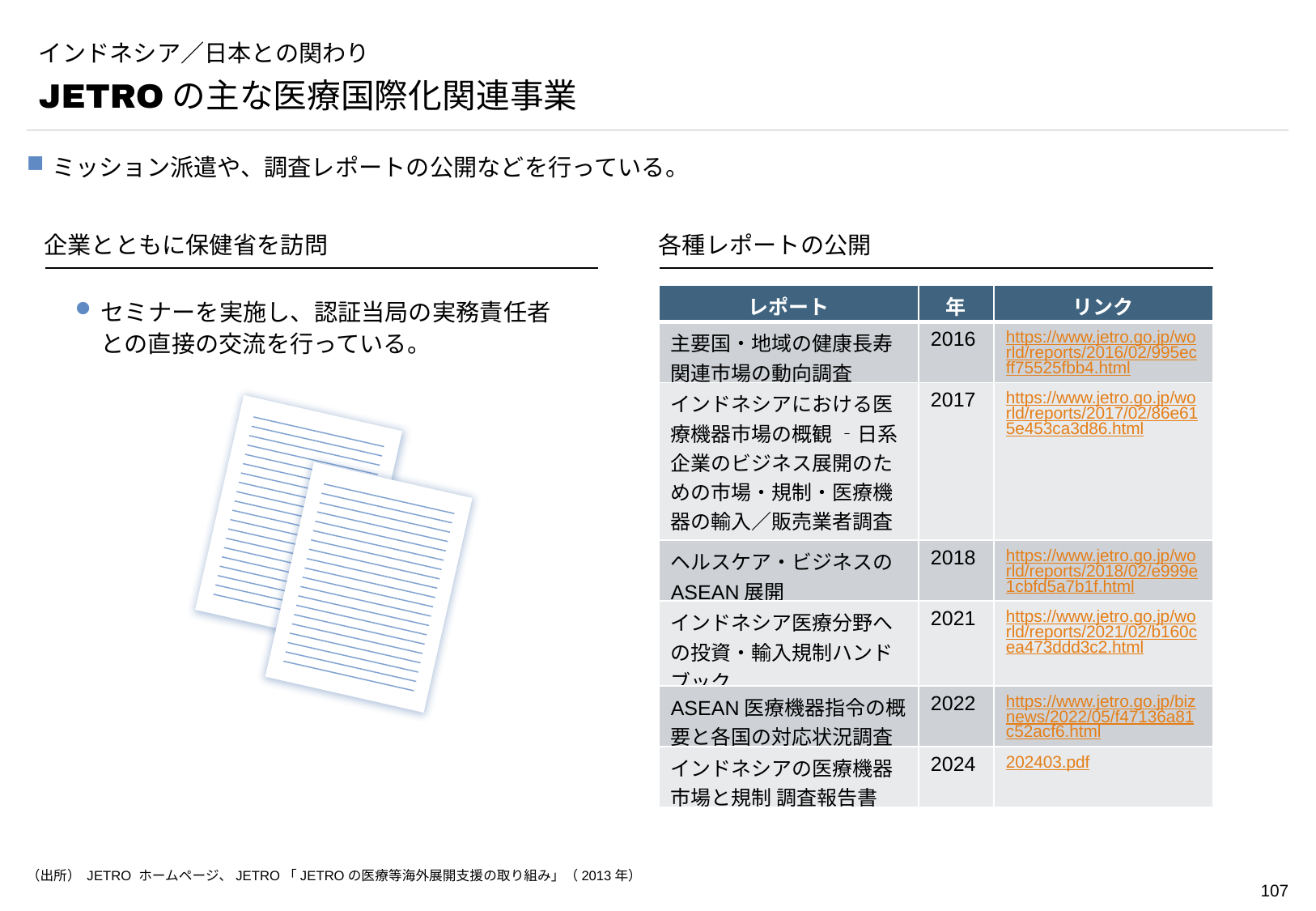

# インドネシア／日本との関わり
JETROの主な医療国際化関連事業
ミッション派遣や、調査レポートの公開などを行っている。
企業とともに保健省を訪問
各種レポートの公開
| レポート | 年 | リンク |
| --- | --- | --- |
| 主要国・地域の健康長寿関連市場の動向調査 | 2016 | https://www.jetro.go.jp/world/reports/2016/02/995ecff75525fbb4.html |
| インドネシアにおける医療機器市場の概観 ‐日系企業のビジネス展開のための市場・規制・医療機器の輸入／販売業者調査‐」 | 2017 | https://www.jetro.go.jp/world/reports/2017/02/86e615e453ca3d86.html |
| ヘルスケア・ビジネスのASEAN展開 | 2018 | https://www.jetro.go.jp/world/reports/2018/02/e999e1cbfd5a7b1f.html |
| インドネシア医療分野への投資・輸入規制ハンドブック | 2021 | https://www.jetro.go.jp/world/reports/2021/02/b160cea473ddd3c2.html |
| ASEAN医療機器指令の概要と各国の対応状況調査 | 2022 | https://www.jetro.go.jp/biznews/2022/05/f47136a81c52acf6.html |
| インドネシアの医療機器市場と規制 調査報告書 | 2024 | 202403.pdf |
セミナーを実施し、認証当局の実務責任者との直接の交流を行っている。

（出所） JETRO ホームページ、JETRO「JETROの医療等海外展開支援の取り組み」（2013年）